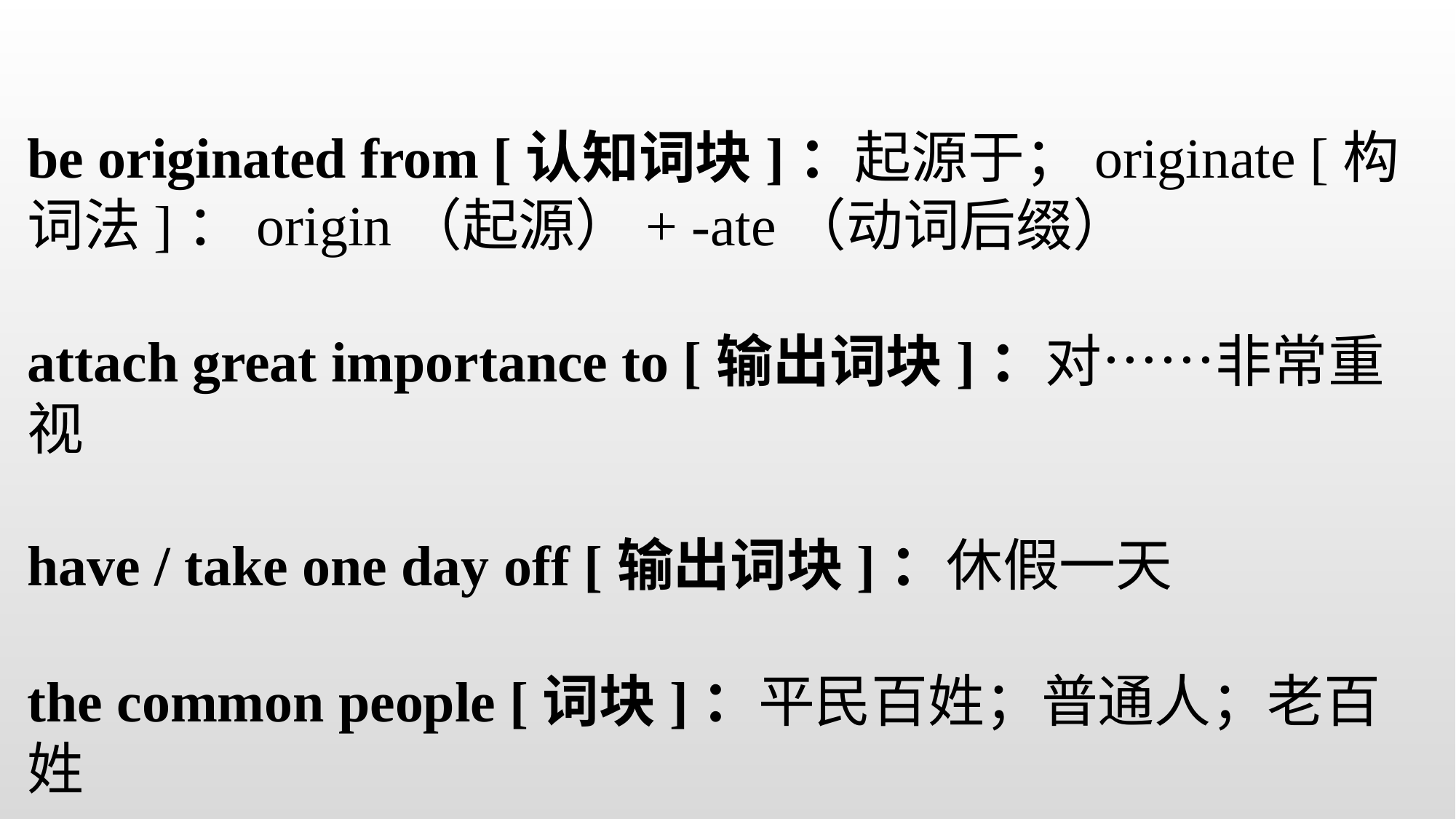

be originated from [认知词块]：起源于；originate [构词法]：origin（起源）+ -ate（动词后缀）

attach great importance to [输出词块]：对……非常重视

have / take one day off [输出词块]：休假一天

the common people [词块]：平民百姓；普通人；老百姓

sacrifice [熟词生义]：祭拜；献祭